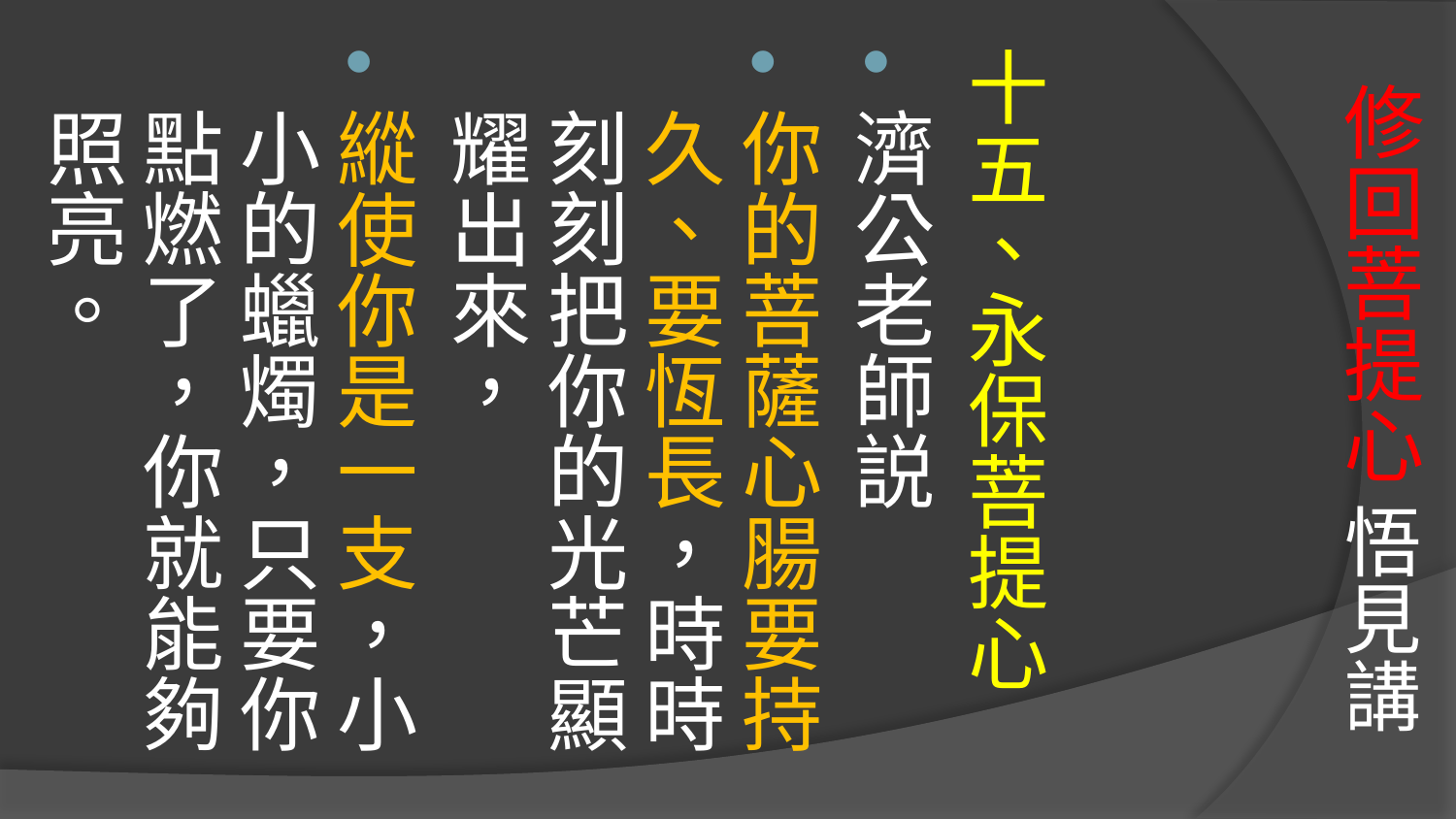

# 修回菩提心 悟見講
十五、永保菩提心
濟公老師説
你的菩薩心腸要持久、要恆長，時時刻刻把你的光芒顯耀出來，
縱使你是一支，小小的蠟燭，只要你點燃了，你就能夠照亮。